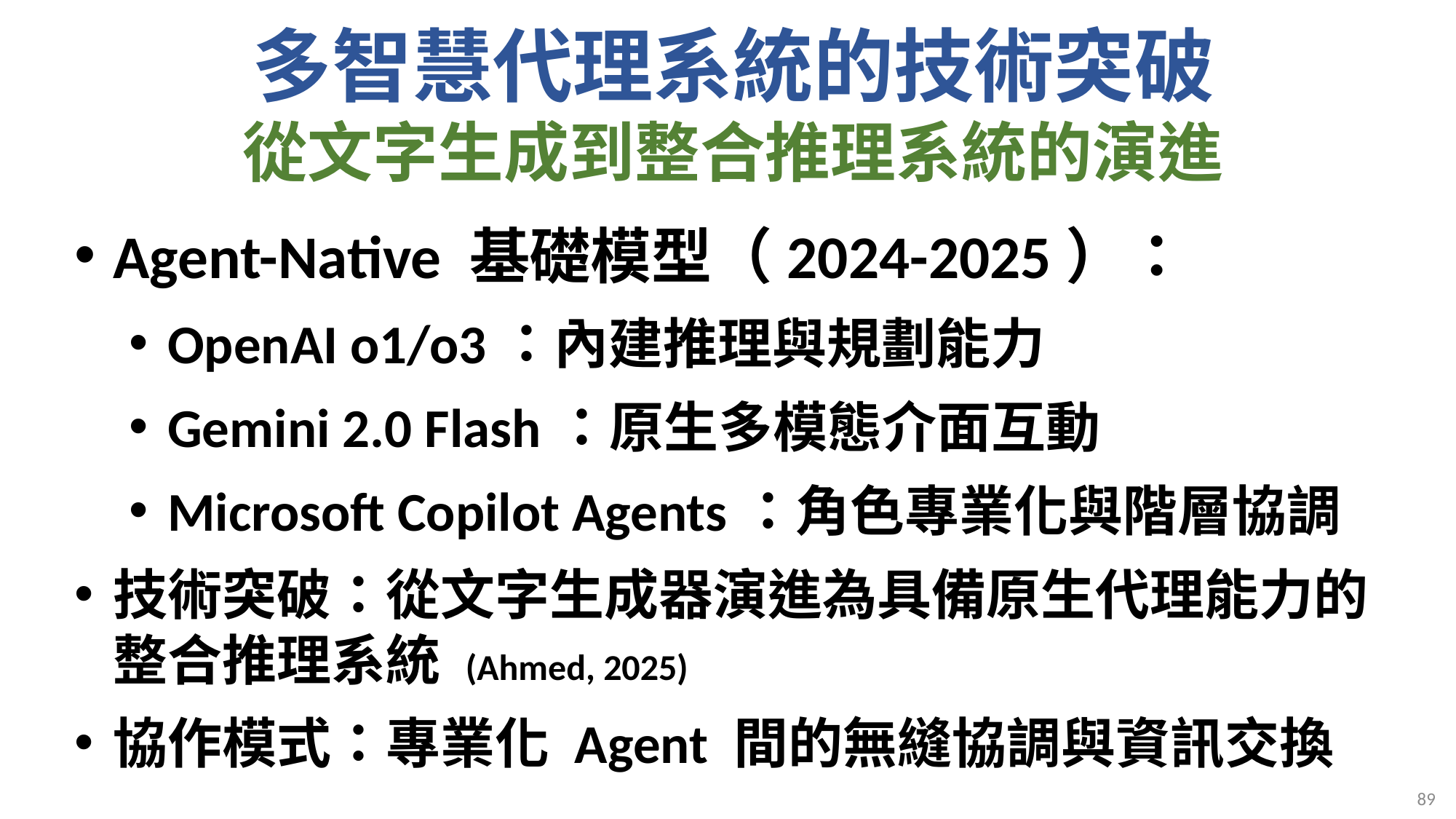

# 多智慧代理系統的技術突破 從文字生成到整合推理系統的演進
Agent-Native 基礎模型（2024-2025）：
OpenAI o1/o3：內建推理與規劃能力
Gemini 2.0 Flash：原生多模態介面互動
Microsoft Copilot Agents：角色專業化與階層協調
技術突破：從文字生成器演進為具備原生代理能力的整合推理系統 (Ahmed, 2025)
協作模式：專業化 Agent 間的無縫協調與資訊交換
89